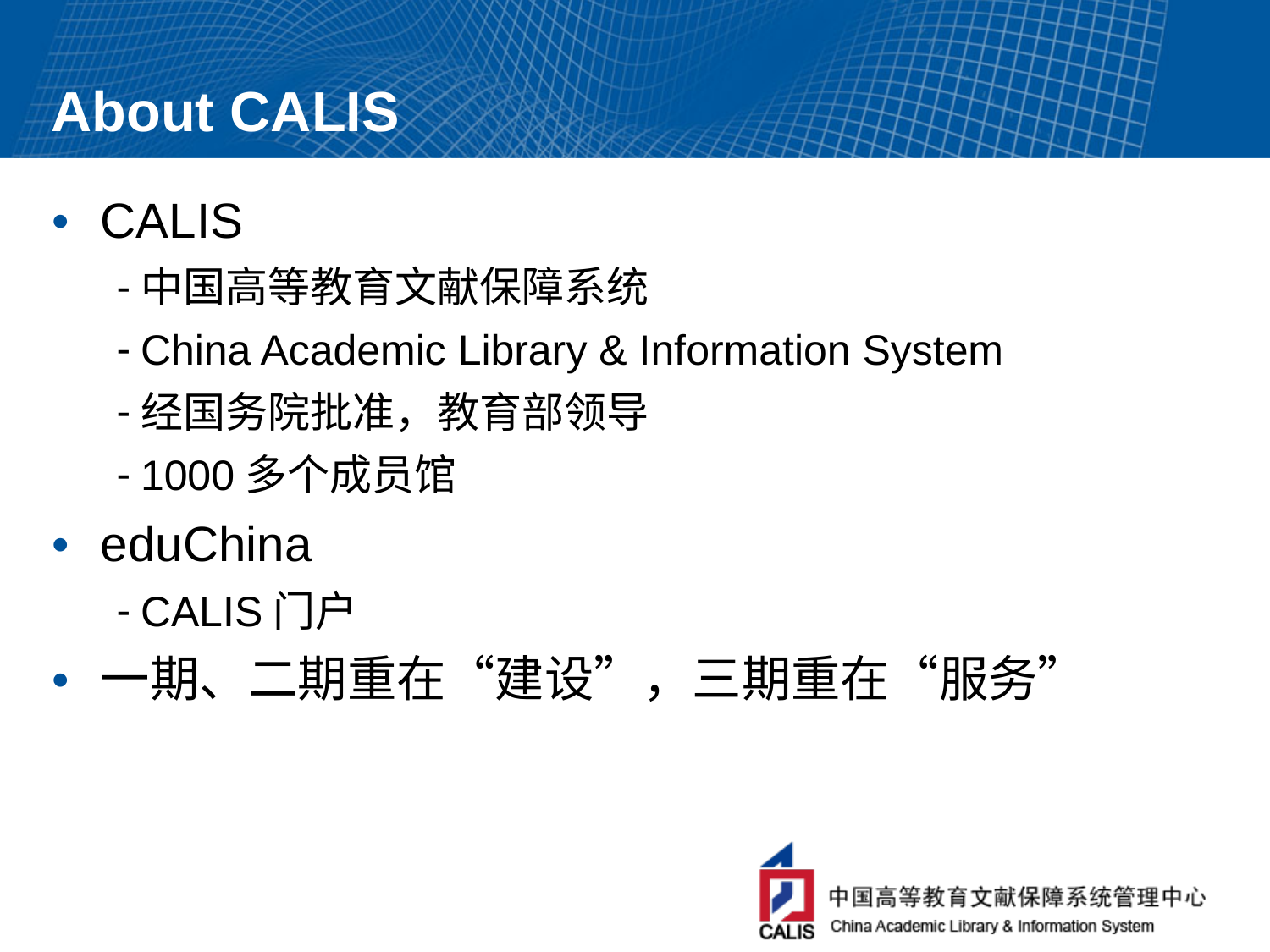

# About CALIS
CALIS
中国高等教育文献保障系统
China Academic Library & Information System
经国务院批准，教育部领导
1000多个成员馆
eduChina
CALIS门户
一期、二期重在“建设”，三期重在“服务”